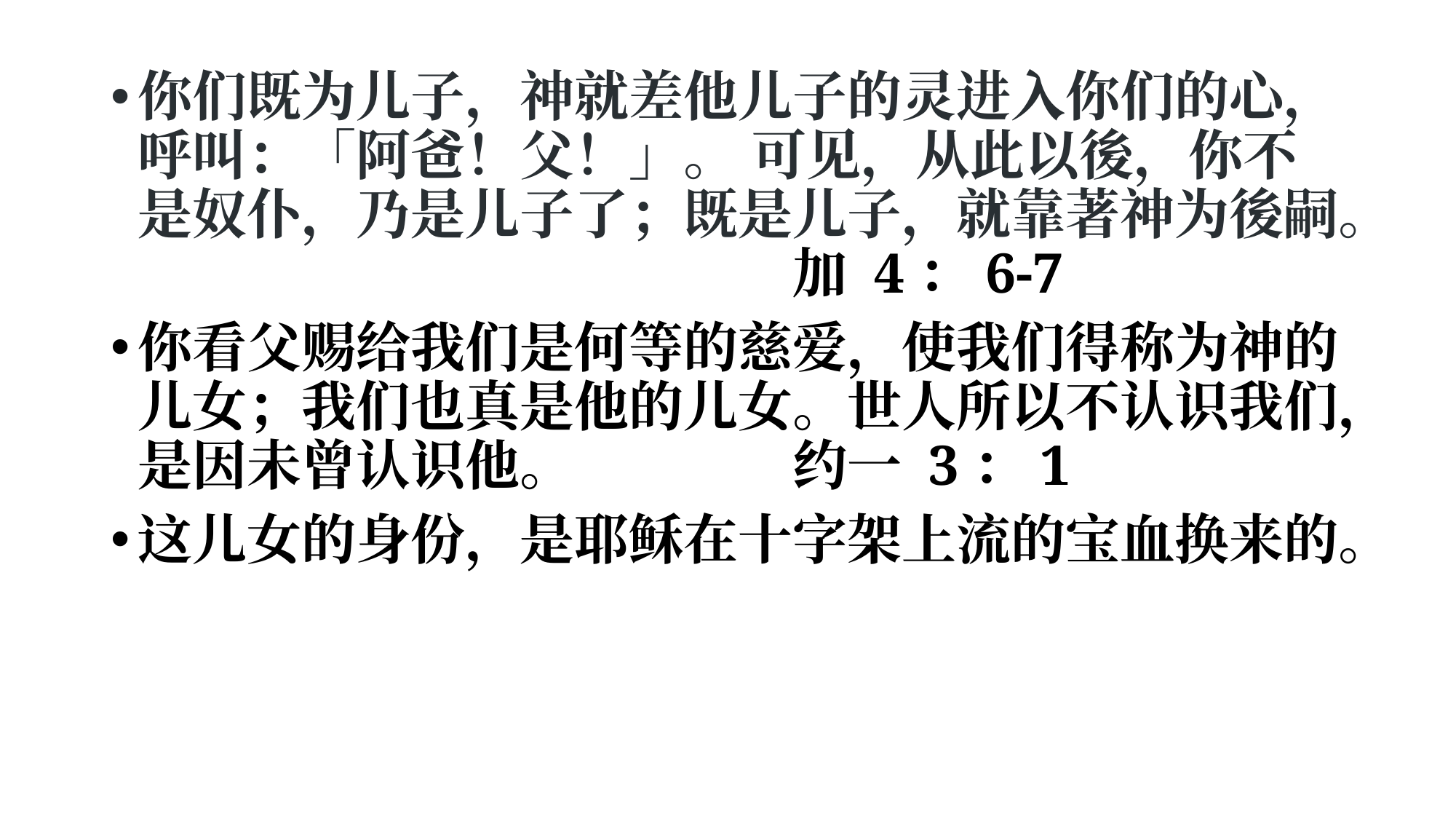

你们既为儿子，神就差他儿子的灵进入你们的心，呼叫：「阿爸！父！」。 可见，从此以後，你不是奴仆，乃是儿子了；既是儿子，就靠著神为後嗣。						加 4：6-7
你看父赐给我们是何等的慈爱，使我们得称为神的儿女；我们也真是他的儿女。世人所以不认识我们，是因未曾认识他。 		约一 3：1
这儿女的身份，是耶稣在十字架上流的宝血换来的。